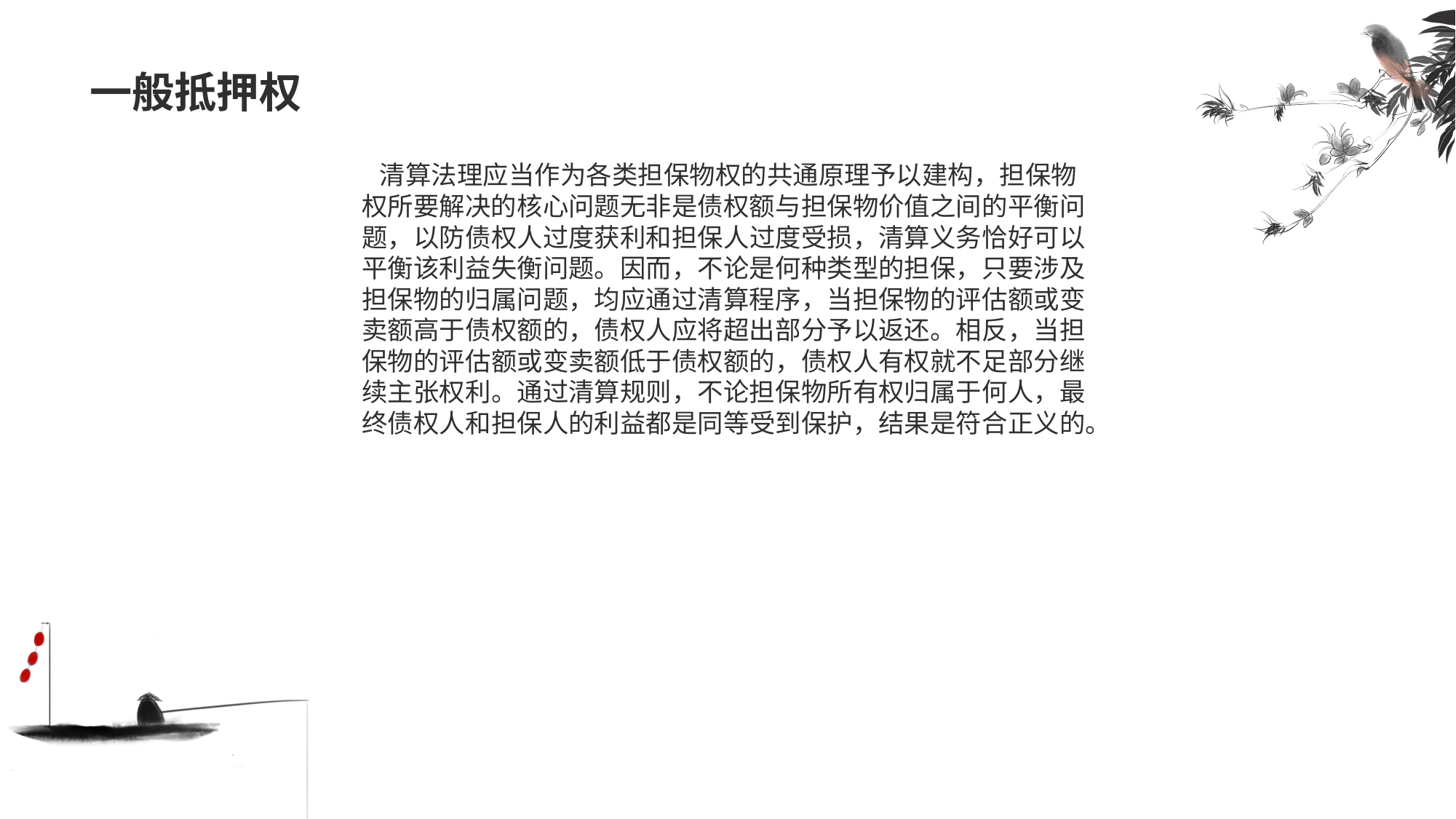

# 一般抵押权

  清算法理应当作为各类担保物权的共通原理予以建构，担保物权所要解决的核心问题无非是债权额与担保物价值之间的平衡问题，以防债权人过度获利和担保人过度受损，清算义务恰好可以平衡该利益失衡问题。因而，不论是何种类型的担保，只要涉及担保物的归属问题，均应通过清算程序，当担保物的评估额或变卖额高于债权额的，债权人应将超出部分予以返还。相反，当担保物的评估额或变卖额低于债权额的，债权人有权就不足部分继续主张权利。通过清算规则，不论担保物所有权归属于何人，最终债权人和担保人的利益都是同等受到保护，结果是符合正义的。
115